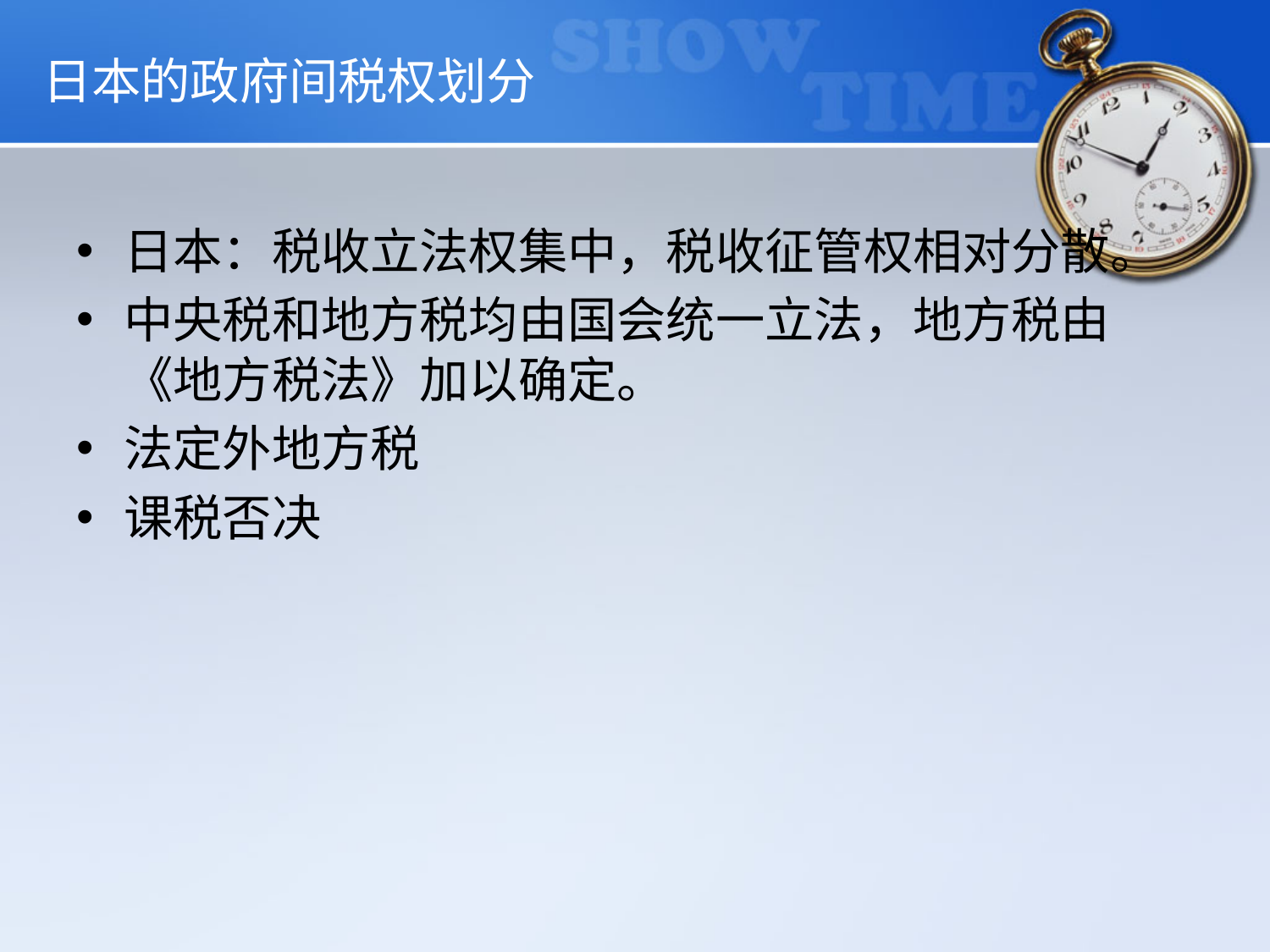

# 日本的政府间税权划分
日本：税收立法权集中，税收征管权相对分散。
中央税和地方税均由国会统一立法，地方税由《地方税法》加以确定。
法定外地方税
课税否决